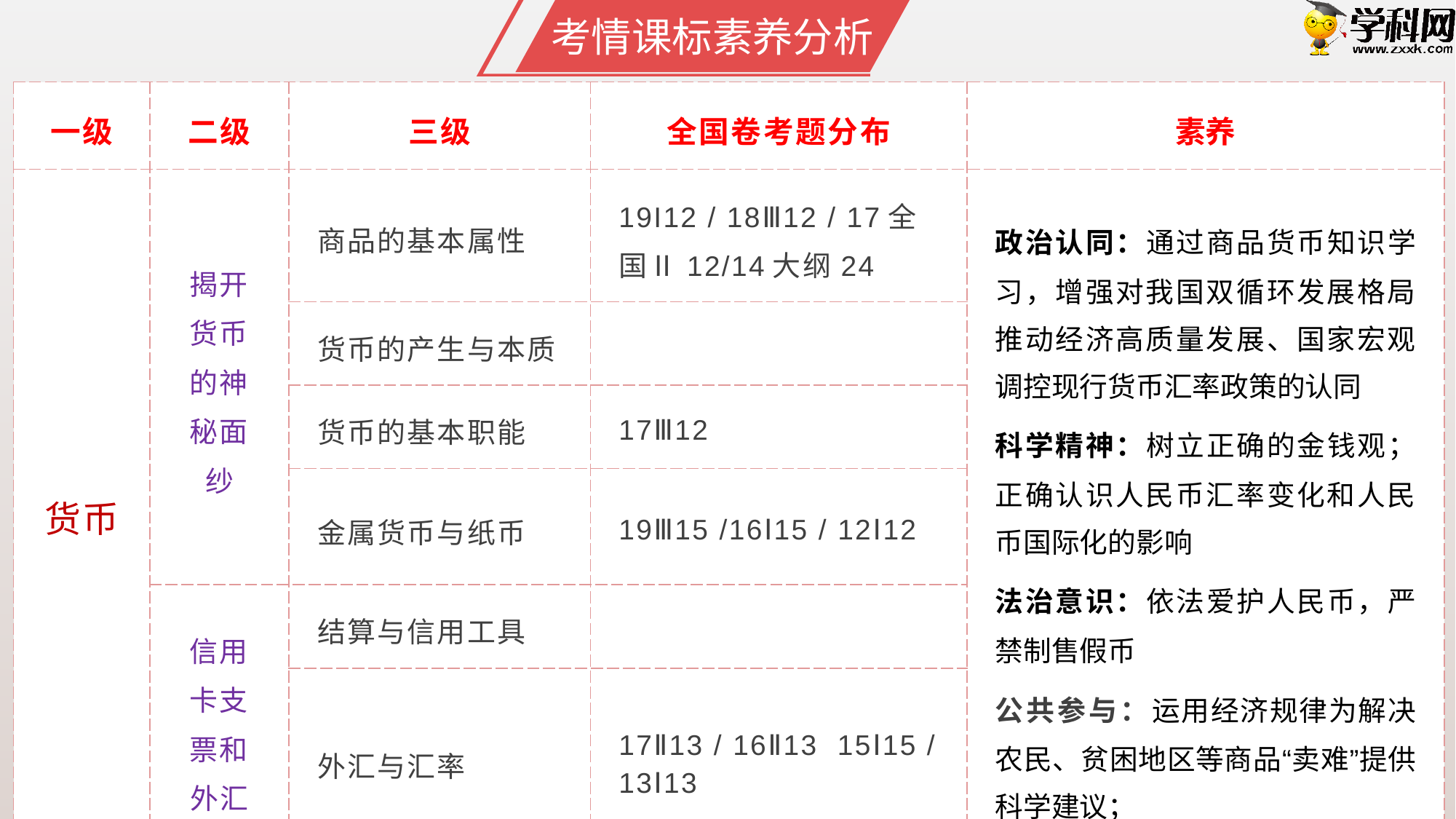

考情课标素养分析
| 一级 | 二级 | 三级 | 全国卷考题分布 | 素养 |
| --- | --- | --- | --- | --- |
| 货币 | 揭开货币的神秘面纱 | 商品的基本属性 | 19I12 / 18Ⅲ12 / 17全国Ⅱ12/14大纲24 | 政治认同：通过商品货币知识学习，增强对我国双循环发展格局推动经济高质量发展、国家宏观调控现行货币汇率政策的认同 科学精神：树立正确的金钱观；正确认识人民币汇率变化和人民币国际化的影响 法治意识：依法爱护人民币，严禁制售假币 公共参与：运用经济规律为解决农民、贫困地区等商品“卖难”提供科学建议； |
|  |  | 货币的产生与本质 |  |  |
|  |  | 货币的基本职能 | 17Ⅲ12 |  |
|  |  | 金属货币与纸币 | 19Ⅲ15 /16Ⅰ15 / 12Ⅰ12 |  |
|  | 信用卡支票和外汇 | 结算与信用工具 |  |  |
|  |  | 外汇与汇率 | 17Ⅱ13 / 16Ⅱ13 15Ⅰ15 / 13Ⅰ13 |  |